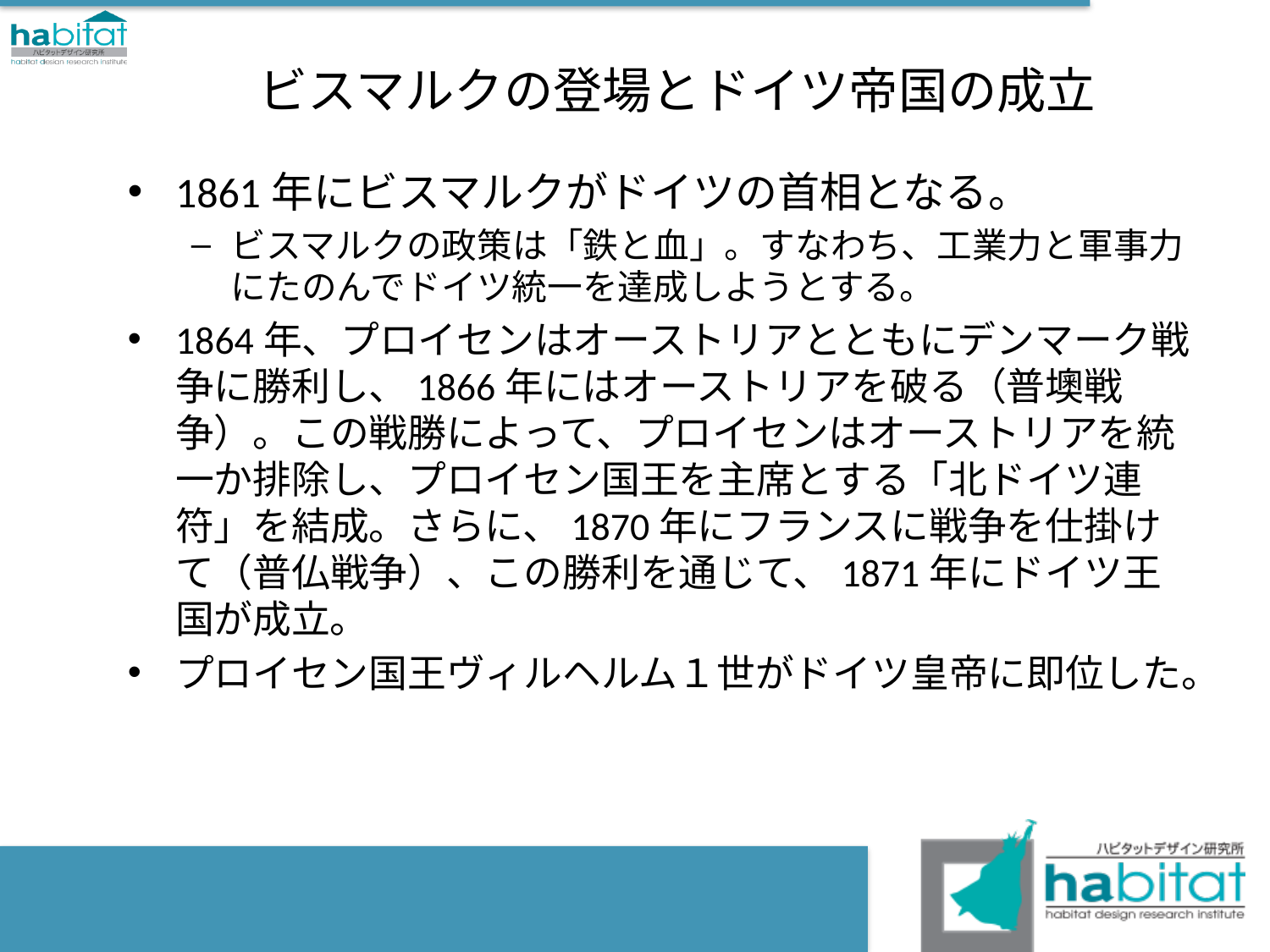

# ビスマルクの登場とドイツ帝国の成立
1861年にビスマルクがドイツの首相となる。
ビスマルクの政策は「鉄と血」。すなわち、工業力と軍事力にたのんでドイツ統一を達成しようとする。
1864年、プロイセンはオーストリアとともにデンマーク戦争に勝利し、1866年にはオーストリアを破る（普墺戦争）。この戦勝によって、プロイセンはオーストリアを統一か排除し、プロイセン国王を主席とする「北ドイツ連符」を結成。さらに、1870年にフランスに戦争を仕掛けて（普仏戦争）、この勝利を通じて、1871年にドイツ王国が成立。
プロイセン国王ヴィルヘルム１世がドイツ皇帝に即位した。